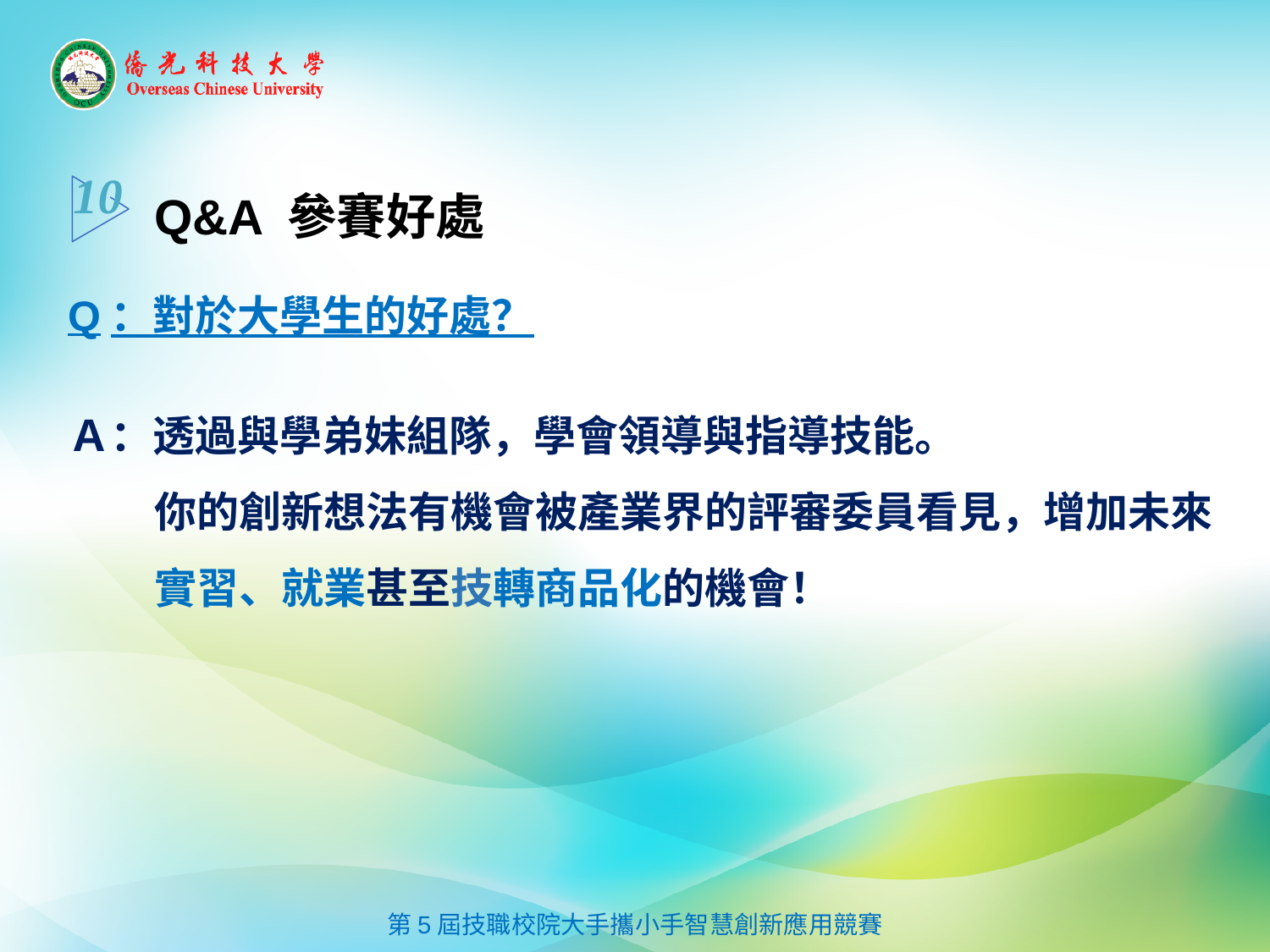

10

Q&A 參賽好處
Q：對於大學生的好處？

Ａ：透過與學弟妹組隊，學會領導與指導技能。
你的創新想法有機會被產業界的評審委員看見，增加未來實習、就業甚至技轉商品化的機會！